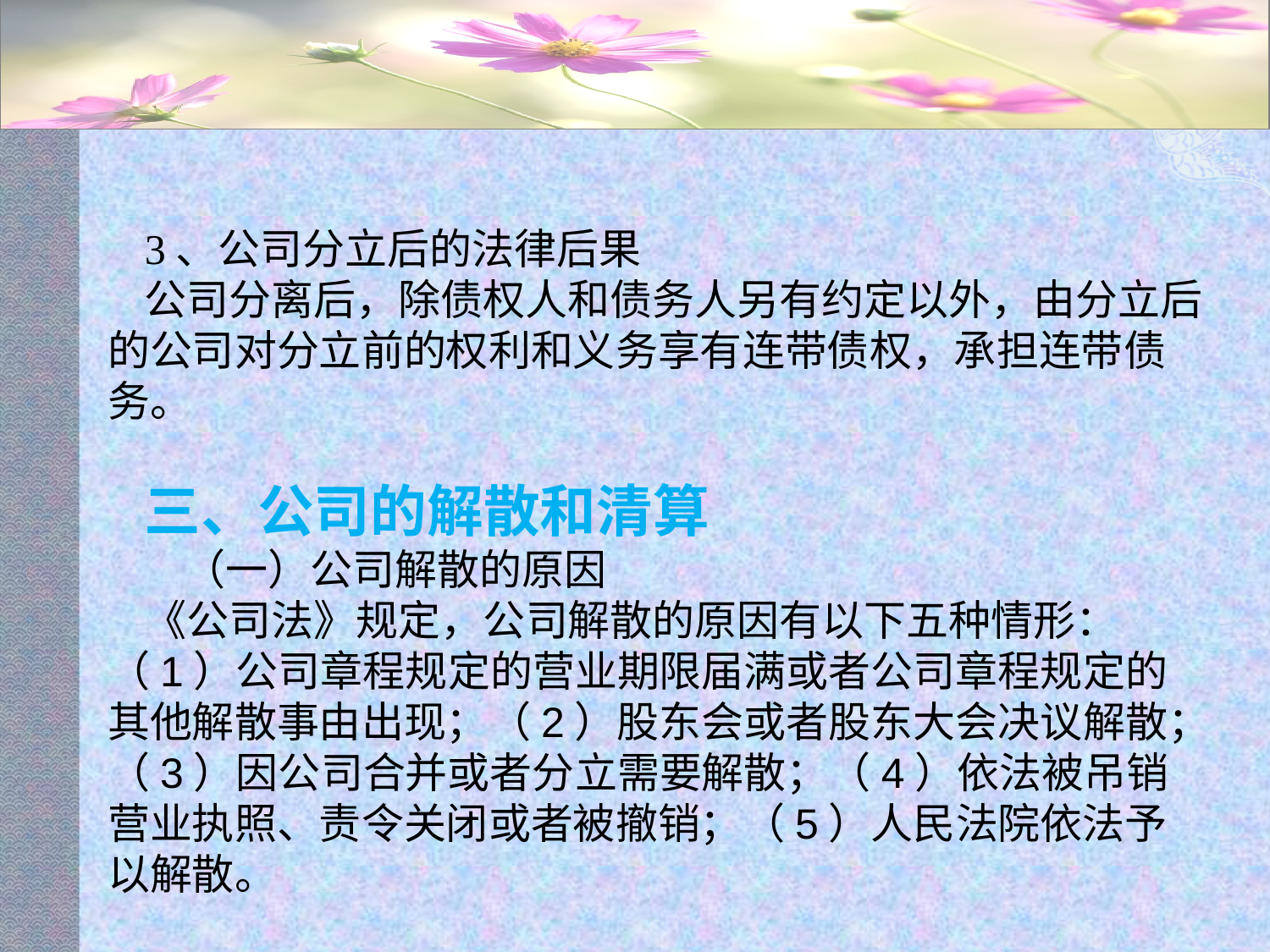

#
3、公司分立后的法律后果
公司分离后，除债权人和债务人另有约定以外，由分立后的公司对分立前的权利和义务享有连带债权，承担连带债务。

三、公司的解散和清算
   （一）公司解散的原因
《公司法》规定，公司解散的原因有以下五种情形：（1）公司章程规定的营业期限届满或者公司章程规定的其他解散事由出现；（2）股东会或者股东大会决议解散；（3）因公司合并或者分立需要解散；（4）依法被吊销营业执照、责令关闭或者被撤销；（5）人民法院依法予以解散。